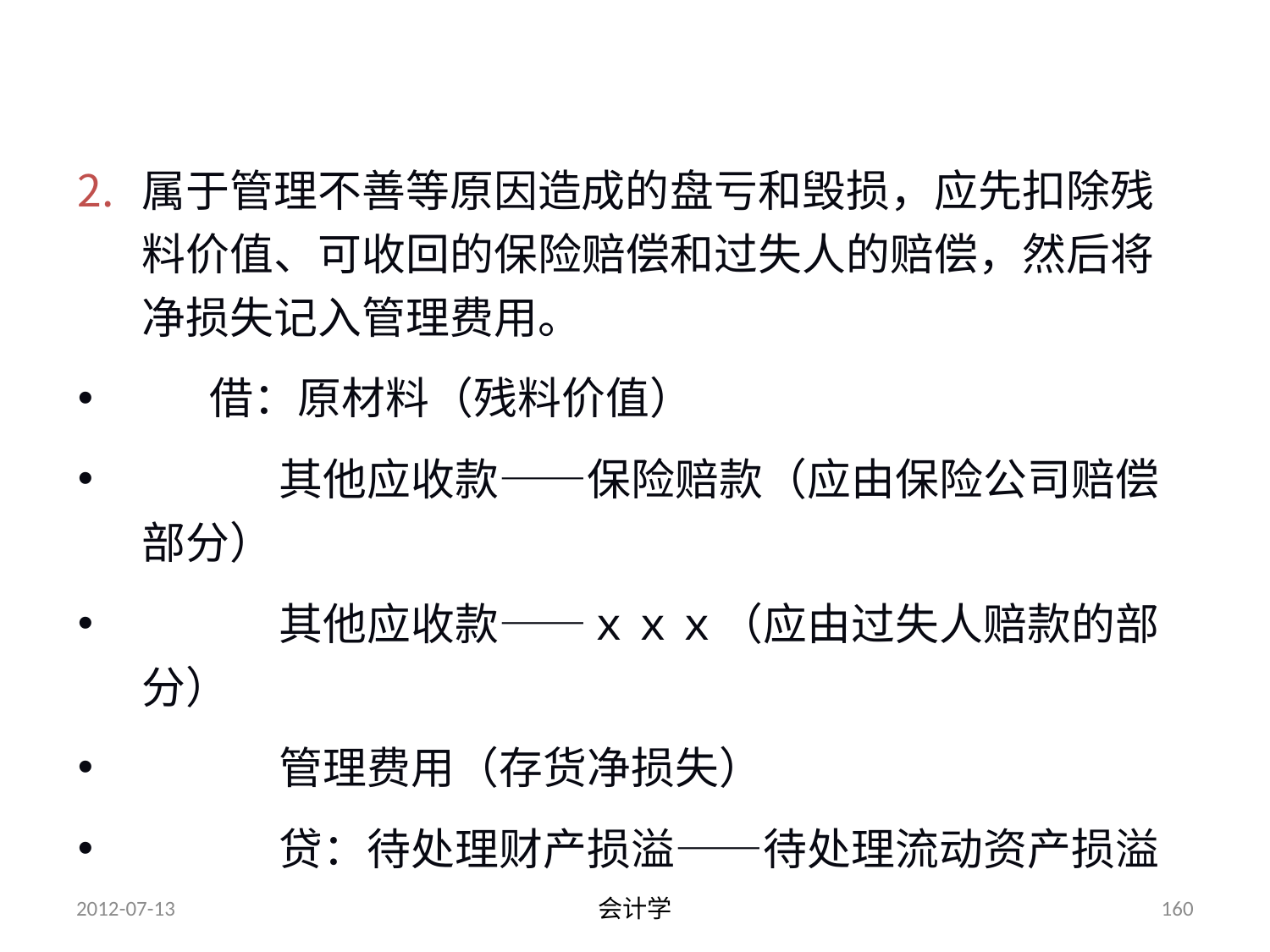

属于管理不善等原因造成的盘亏和毁损，应先扣除残料价值、可收回的保险赔偿和过失人的赔偿，然后将净损失记入管理费用。
      借：原材料（残料价值）
             其他应收款——保险赔款（应由保险公司赔偿部分）
             其他应收款——ｘｘｘ（应由过失人赔款的部分）
             管理费用（存货净损失）
             贷：待处理财产损溢——待处理流动资产损溢
2012-07-13
会计学
160